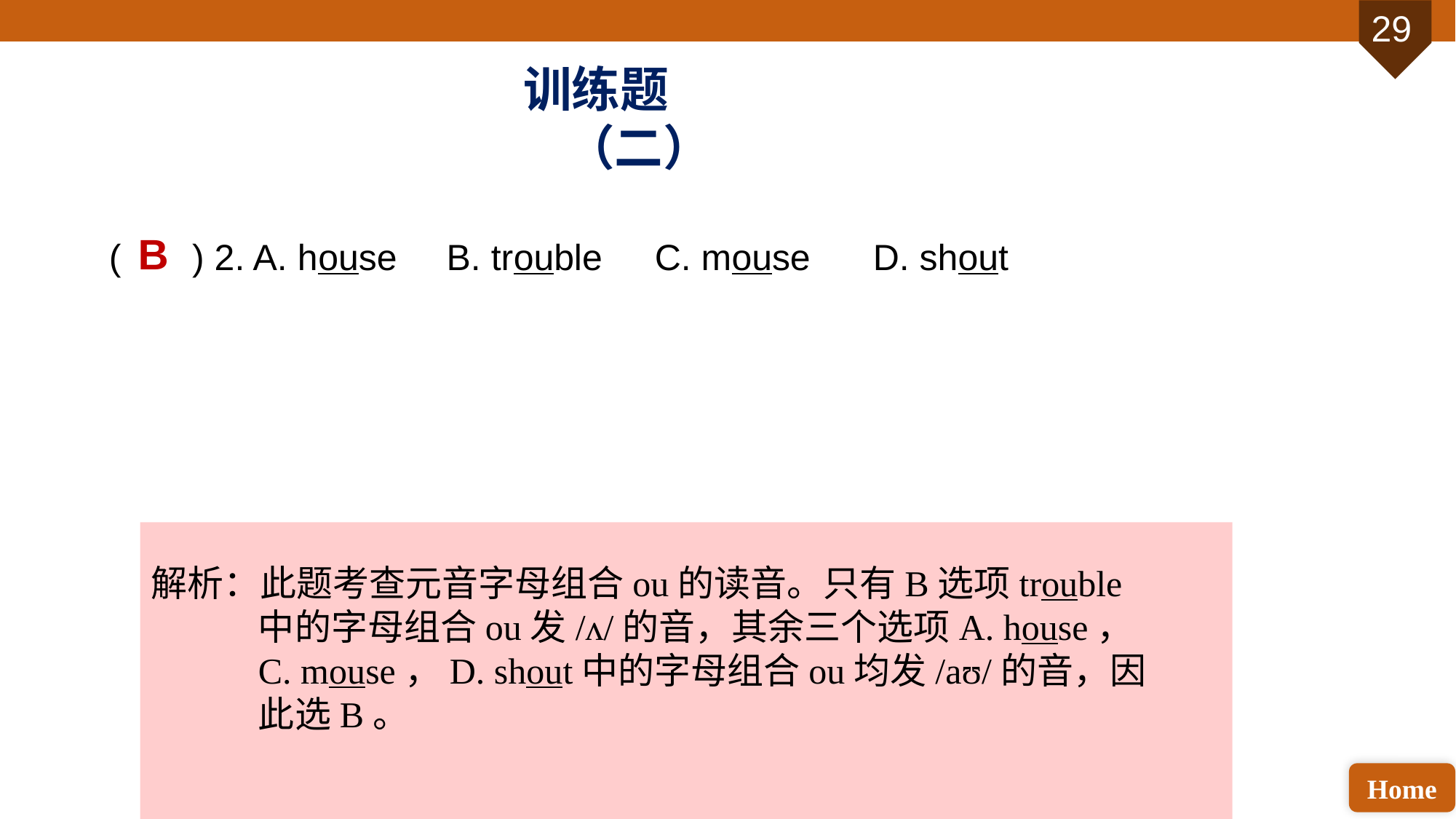

训练题（二）
(       ) 2. A. house	 B. trouble 	C. mouse 	D. shout
B

解析：此题考查元音字母组合ou的读音。只有B选项trouble中的字母组合ou发/ʌ/的音，其余三个选项A. house，C. mouse，D. shout中的字母组合ou均发/aʊ/的音，因此选B。